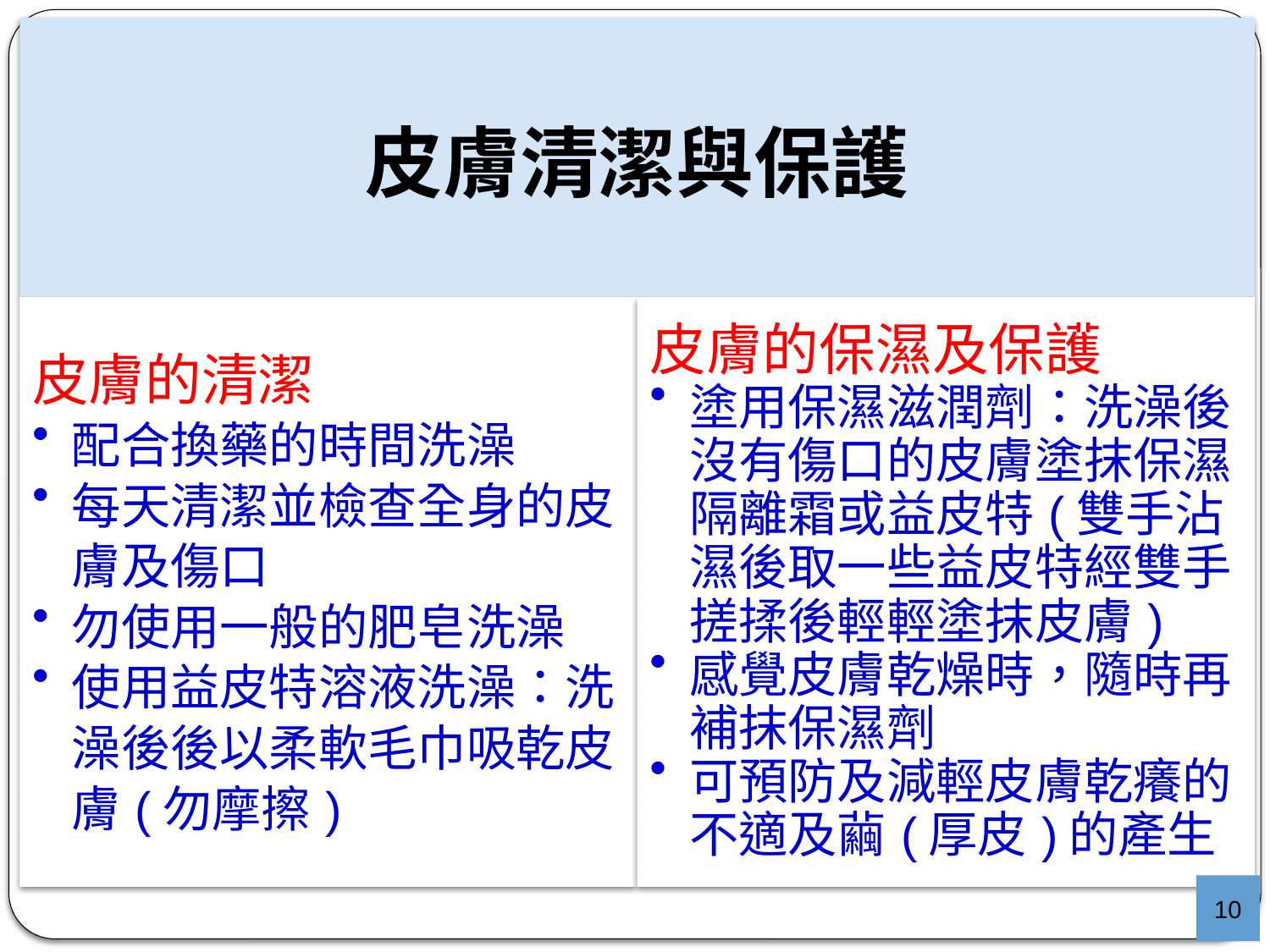

皮膚清潔與保護
皮膚的清潔
皮膚的保濕及保護
配合換藥的時間洗澡
勿使用一般的肥皂洗澡

10